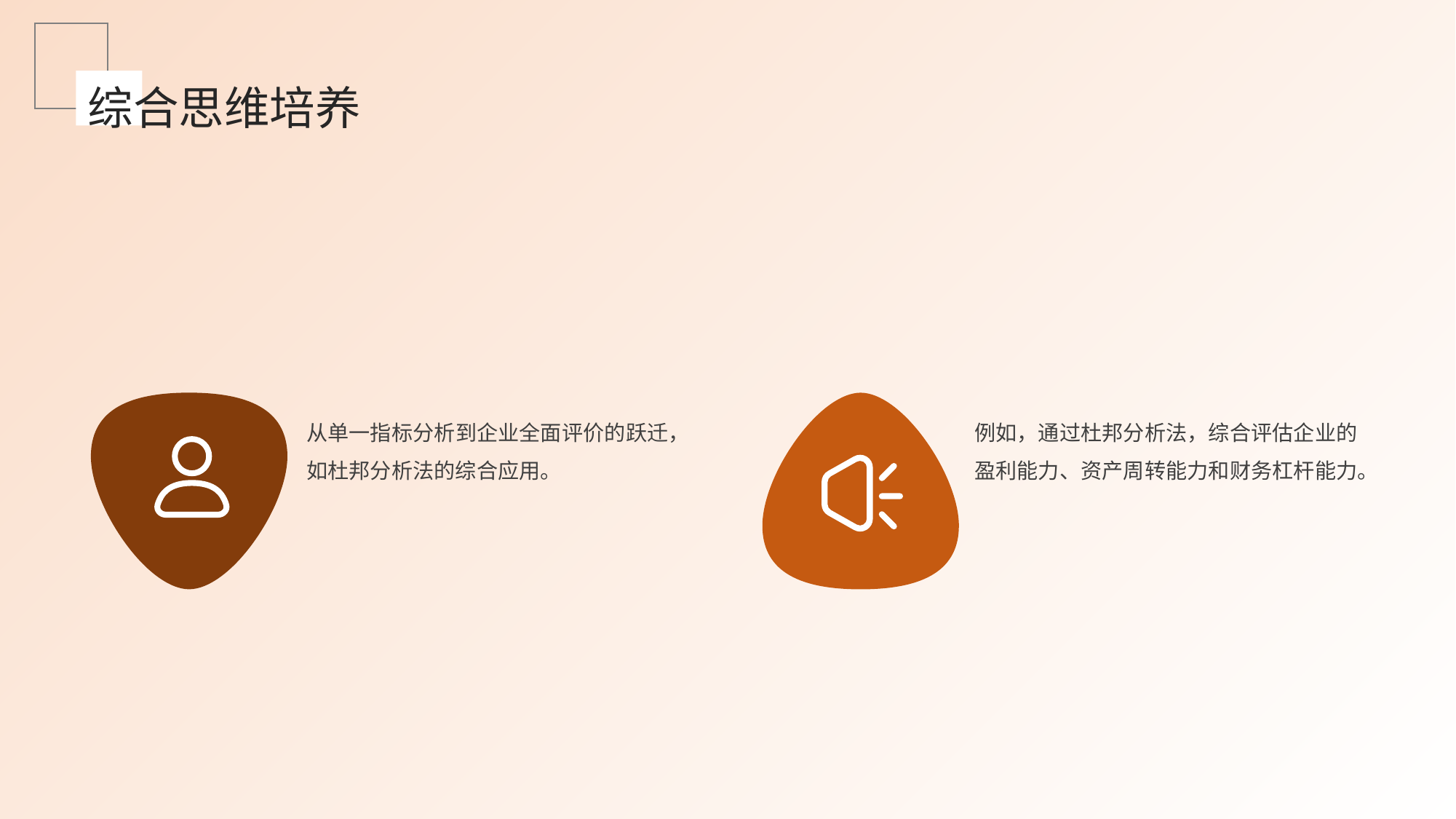

综合思维培养

从单一指标分析到企业全面评价的跃迁，如杜邦分析法的综合应用。
例如，通过杜邦分析法，综合评估企业的盈利能力、资产周转能力和财务杠杆能力。